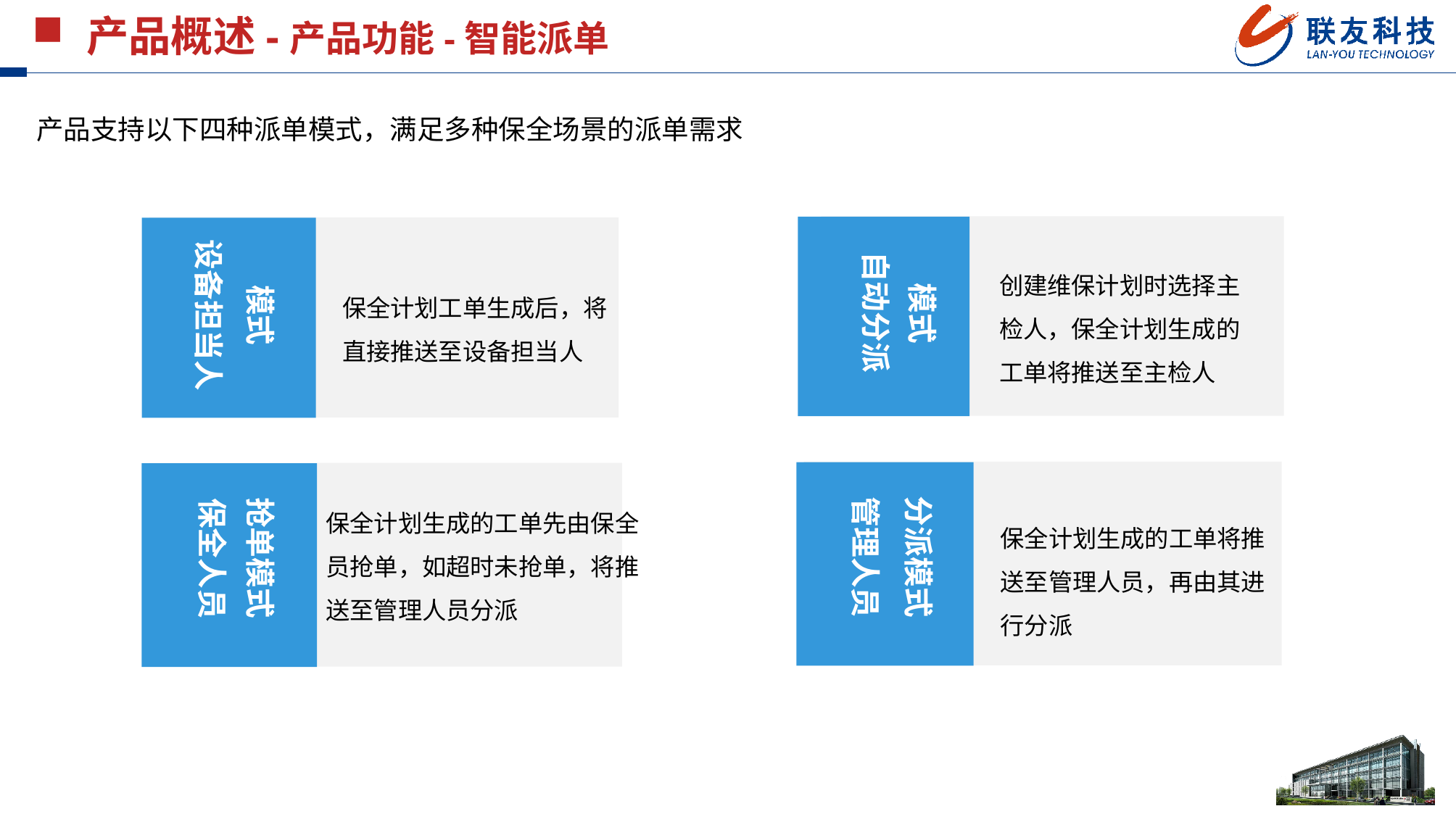

产品概述-产品功能-智能派单
产品支持以下四种派单模式，满足多种保全场景的派单需求

自动分派
模式
创建维保计划时选择主检人，保全计划生成的工单将推送至主检人

设备担当人
模式
保全计划工单生成后，将直接推送至设备担当人

分派模式
管理人员
保全计划生成的工单将推送至管理人员，再由其进行分派

抢单模式
保全人员
保全计划生成的工单先由保全员抢单，如超时未抢单，将推送至管理人员分派